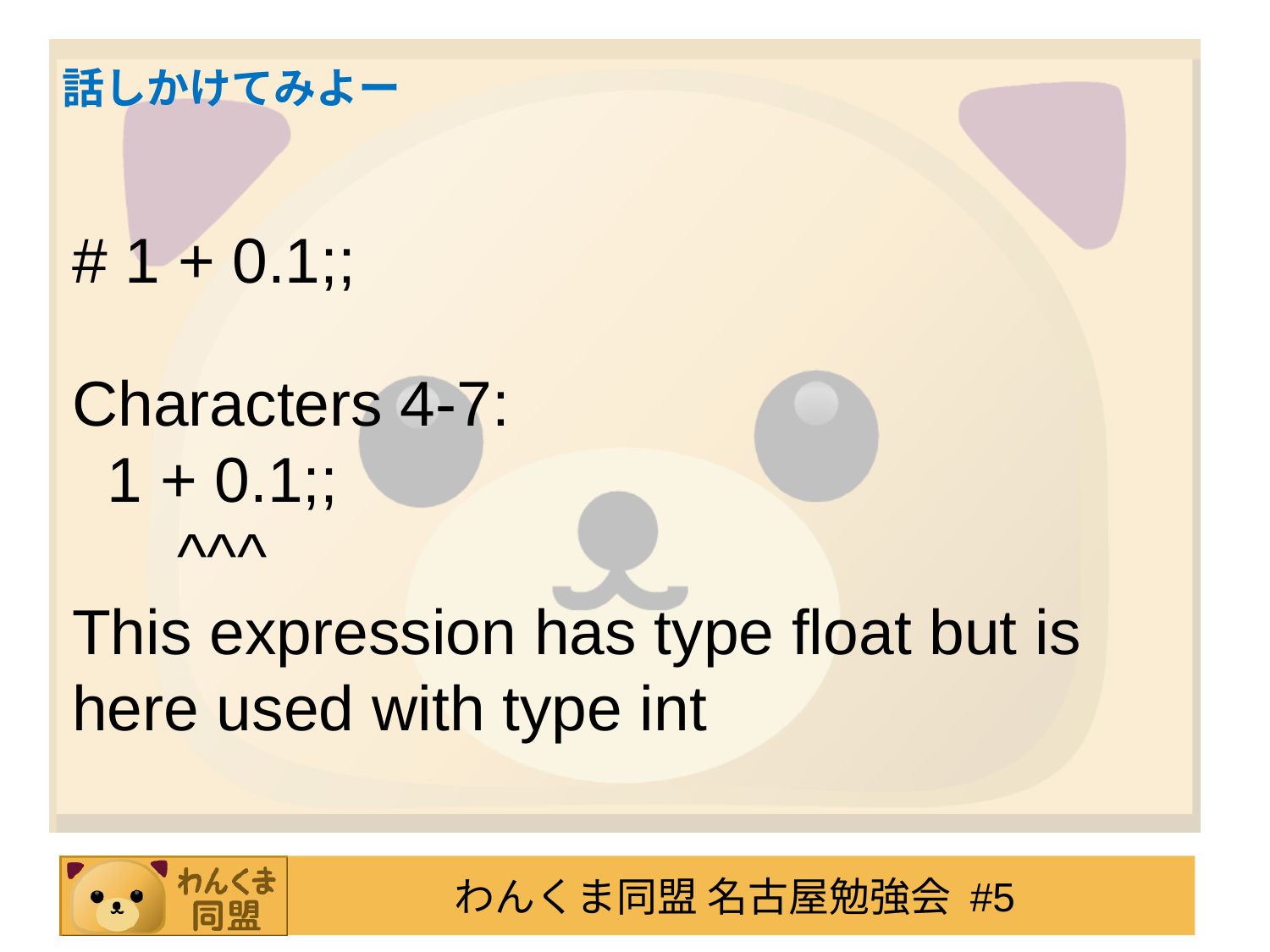

# 話しかけてみよー
# 1 + 0.1;;
Characters 4-7:
  1 + 0.1;;
      ^^^
This expression has type float but is here used with type int